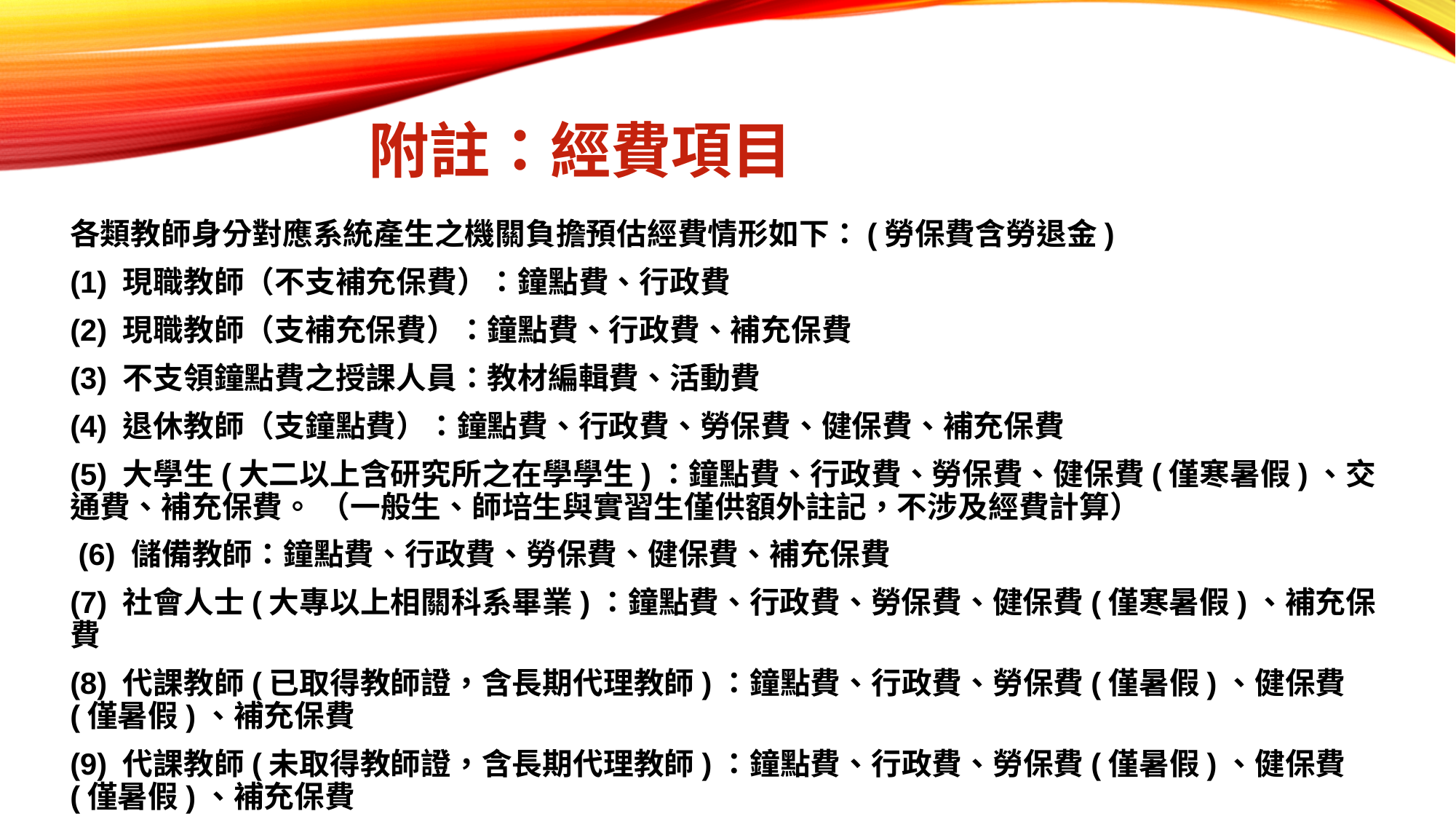

# 附註：經費項目
各類教師身分對應系統產生之機關負擔預估經費情形如下：(勞保費含勞退金)
(1) 現職教師（不支補充保費）：鐘點費、行政費
(2) 現職教師（支補充保費）：鐘點費、行政費、補充保費
(3) 不支領鐘點費之授課人員：教材編輯費、活動費
(4) 退休教師（支鐘點費）：鐘點費、行政費、勞保費、健保費、補充保費
(5) 大學生(大二以上含研究所之在學學生)：鐘點費、行政費、勞保費、健保費(僅寒暑假)、交通費、補充保費。 （一般生、師培生與實習生僅供額外註記，不涉及經費計算）
 (6) 儲備教師：鐘點費、行政費、勞保費、健保費、補充保費
(7) 社會人士(大專以上相關科系畢業)：鐘點費、行政費、勞保費、健保費(僅寒暑假)、補充保費
(8) 代課教師(已取得教師證，含長期代理教師)：鐘點費、行政費、勞保費(僅暑假)、健保費(僅暑假)、補充保費
(9) 代課教師(未取得教師證，含長期代理教師)：鐘點費、行政費、勞保費(僅暑假)、健保費(僅暑假)、補充保費